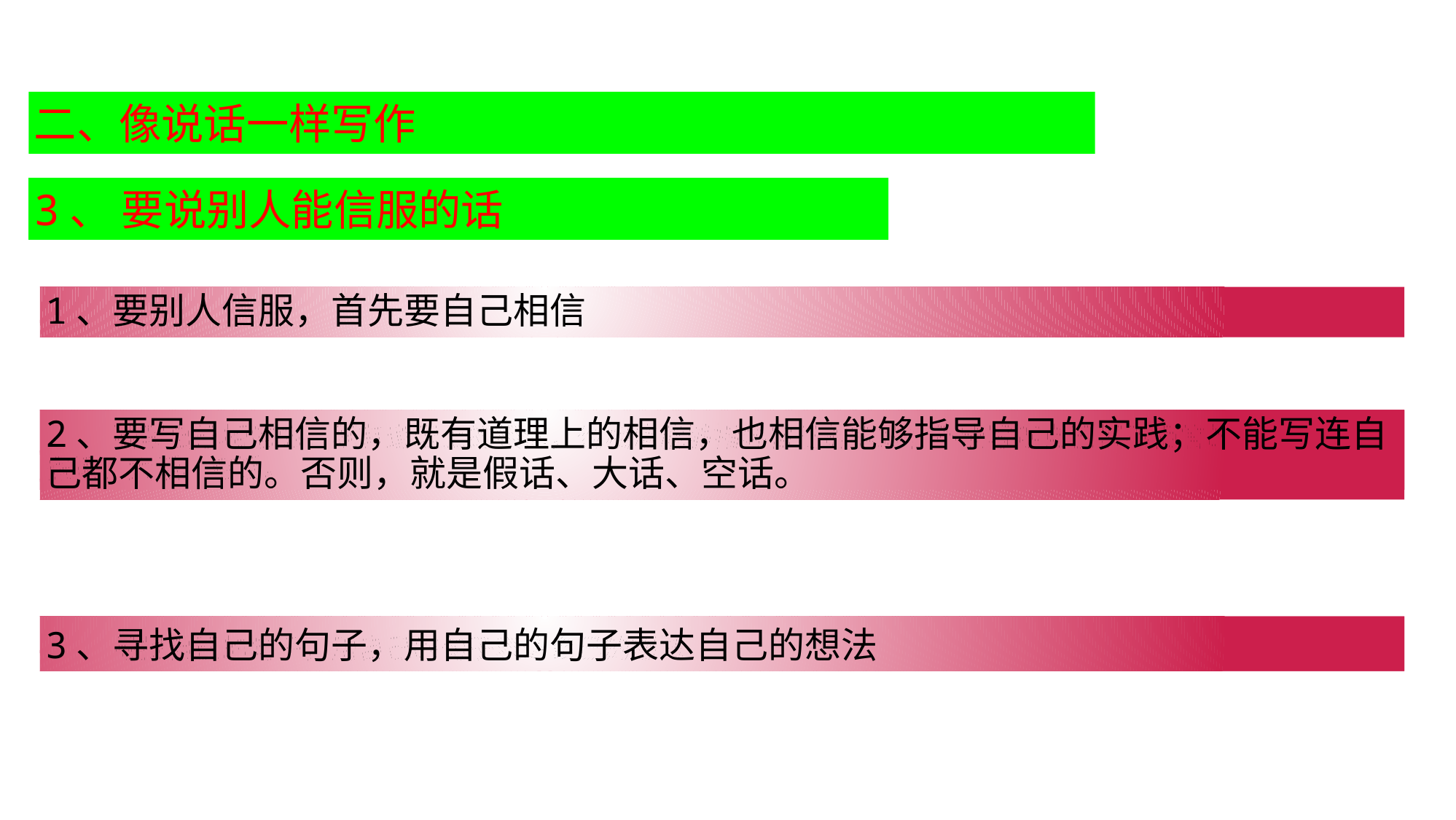

二、像说话一样写作
3、 要说别人能信服的话
1、要别人信服，首先要自己相信
2、要写自己相信的，既有道理上的相信，也相信能够指导自己的实践；不能写连自己都不相信的。否则，就是假话、大话、空话。
2、要写自己相信的，既有道理上的相信，也相信能够指导自己的实践；不能写连自己都不相信的。否则，就是假话、大话、空话。
2、要写自己相信的，既有道理上的相信，也相信能够指导自己的实践；不能写连自己都不相信的。否则，就是假话、大话、空话。
3、寻找自己的句子，用自己的句子表达自己的想法
3、寻找自己的句子，用自己的句子表达自己的想法